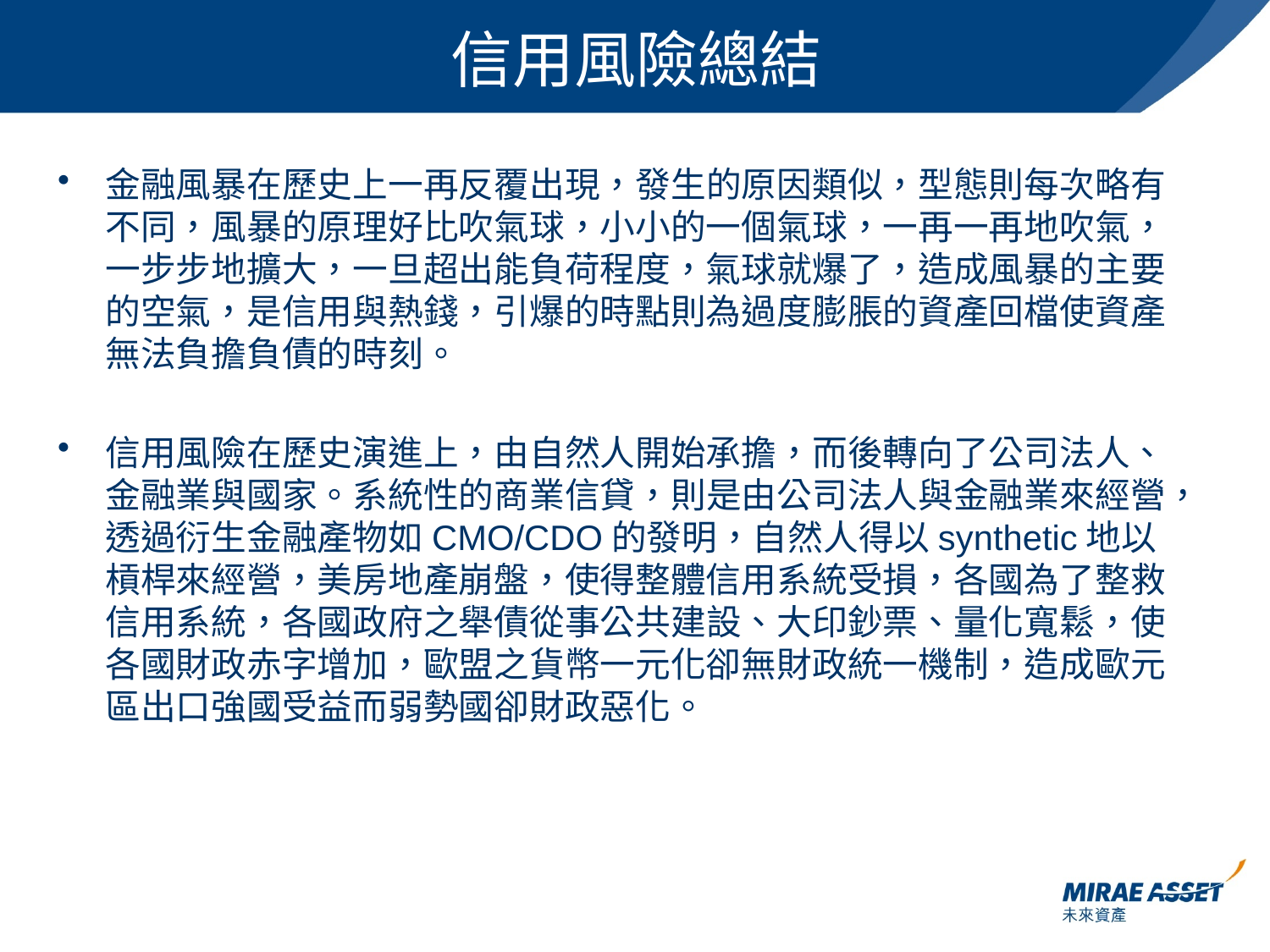

# 信用風險總結
金融風暴在歷史上一再反覆出現，發生的原因類似，型態則每次略有不同，風暴的原理好比吹氣球，小小的一個氣球，一再一再地吹氣，一步步地擴大，一旦超出能負荷程度，氣球就爆了，造成風暴的主要的空氣，是信用與熱錢，引爆的時點則為過度膨脹的資產回檔使資產無法負擔負債的時刻。

信用風險在歷史演進上，由自然人開始承擔，而後轉向了公司法人、金融業與國家。系統性的商業信貸，則是由公司法人與金融業來經營，透過衍生金融產物如CMO/CDO的發明，自然人得以synthetic地以槓桿來經營，美房地產崩盤，使得整體信用系統受損，各國為了整救信用系統，各國政府之舉債從事公共建設、大印鈔票、量化寬鬆，使各國財政赤字增加，歐盟之貨幣一元化卻無財政統一機制，造成歐元區出口強國受益而弱勢國卻財政惡化。